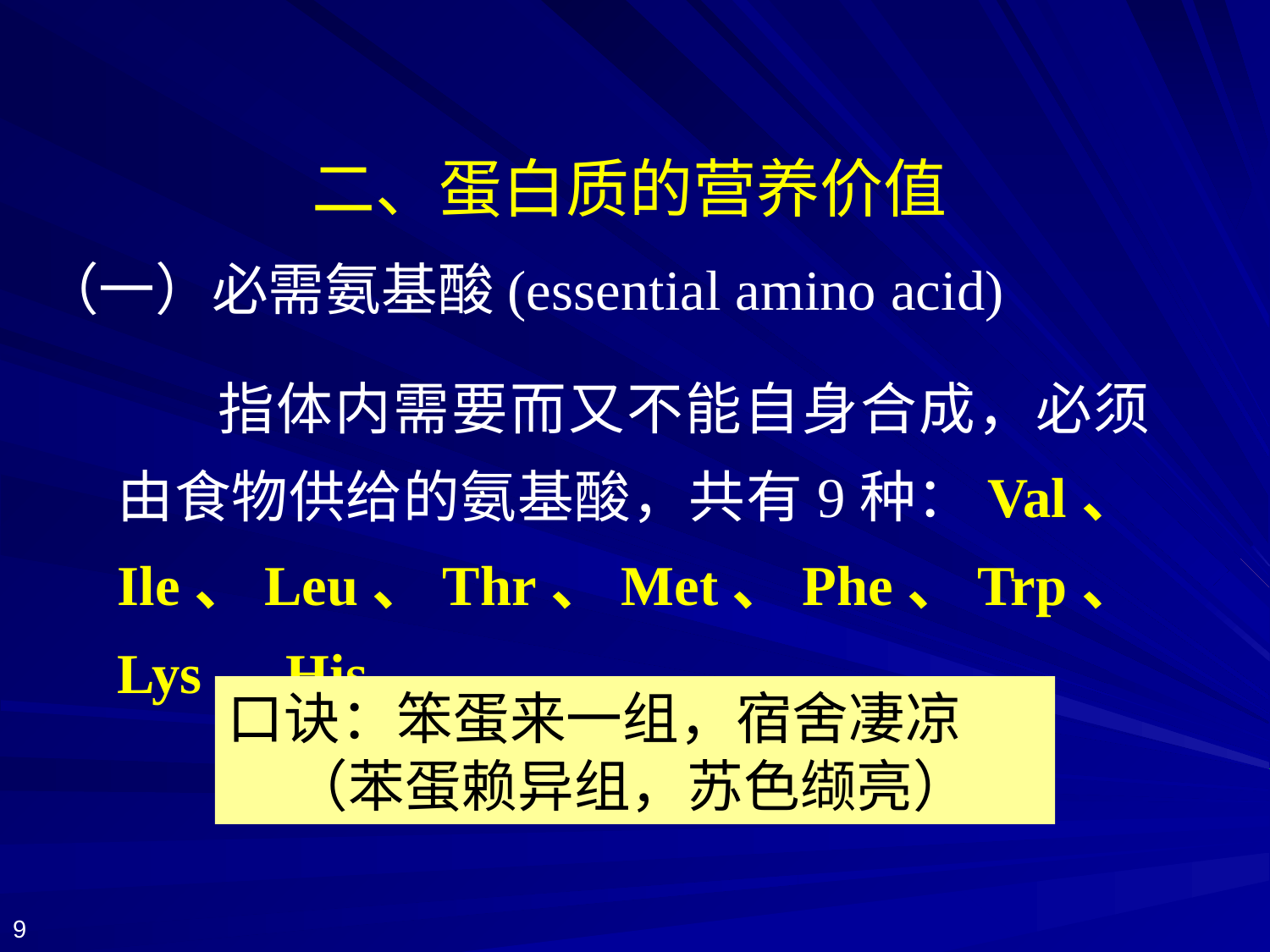

二、蛋白质的营养价值
（一）必需氨基酸(essential amino acid)
指体内需要而又不能自身合成，必须由食物供给的氨基酸，共有9种：Val、Ile、Leu、Thr、Met、Phe、Trp、Lys、His。
口诀：笨蛋来一组，宿舍凄凉
    （苯蛋赖异组，苏色缬亮）
9